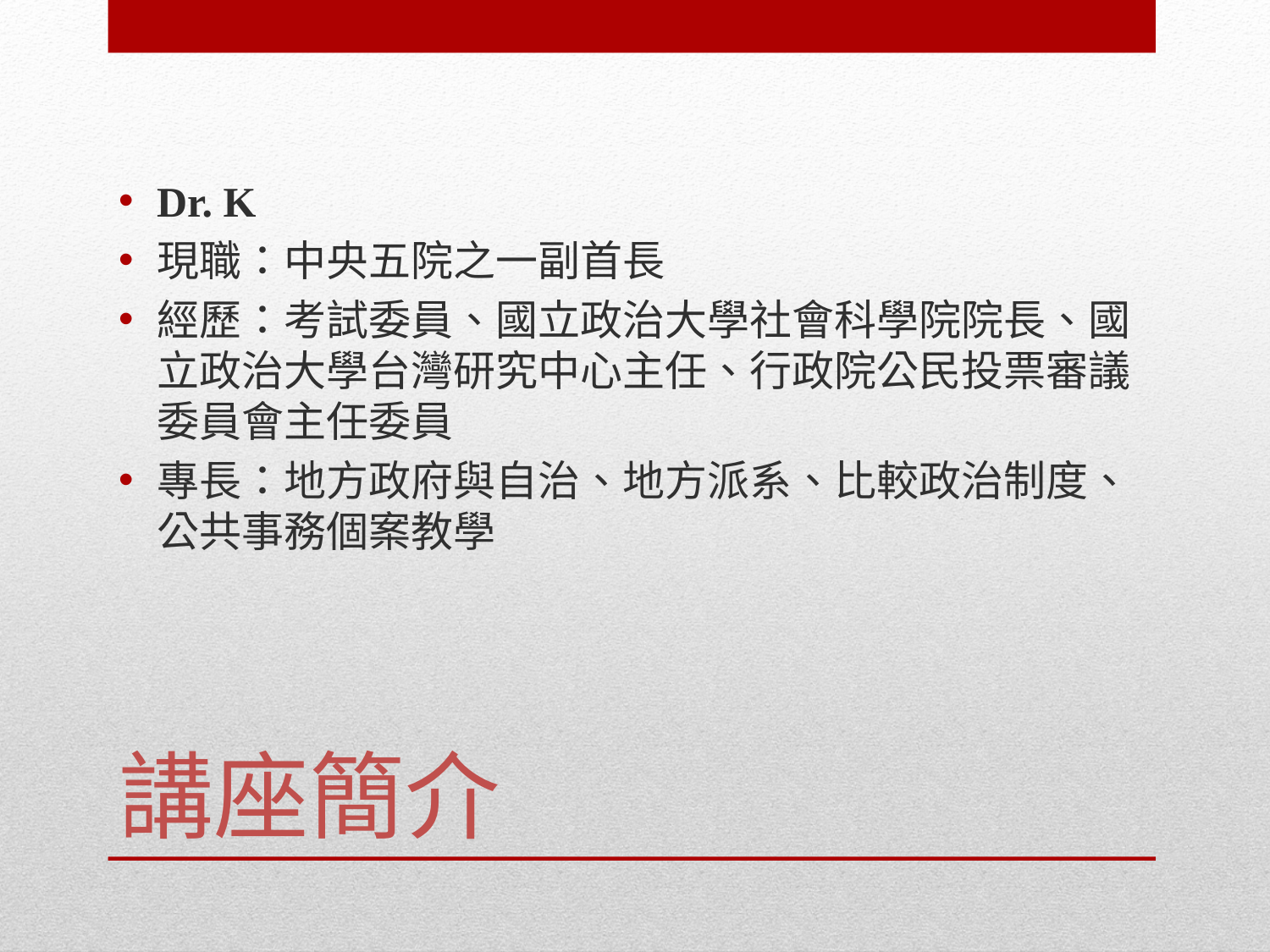

Dr. K
現職：中央五院之一副首長
經歷：考試委員、國立政治大學社會科學院院長、國立政治大學台灣研究中心主任、行政院公民投票審議委員會主任委員
專長：地方政府與自治、地方派系、比較政治制度、公共事務個案教學
# 講座簡介